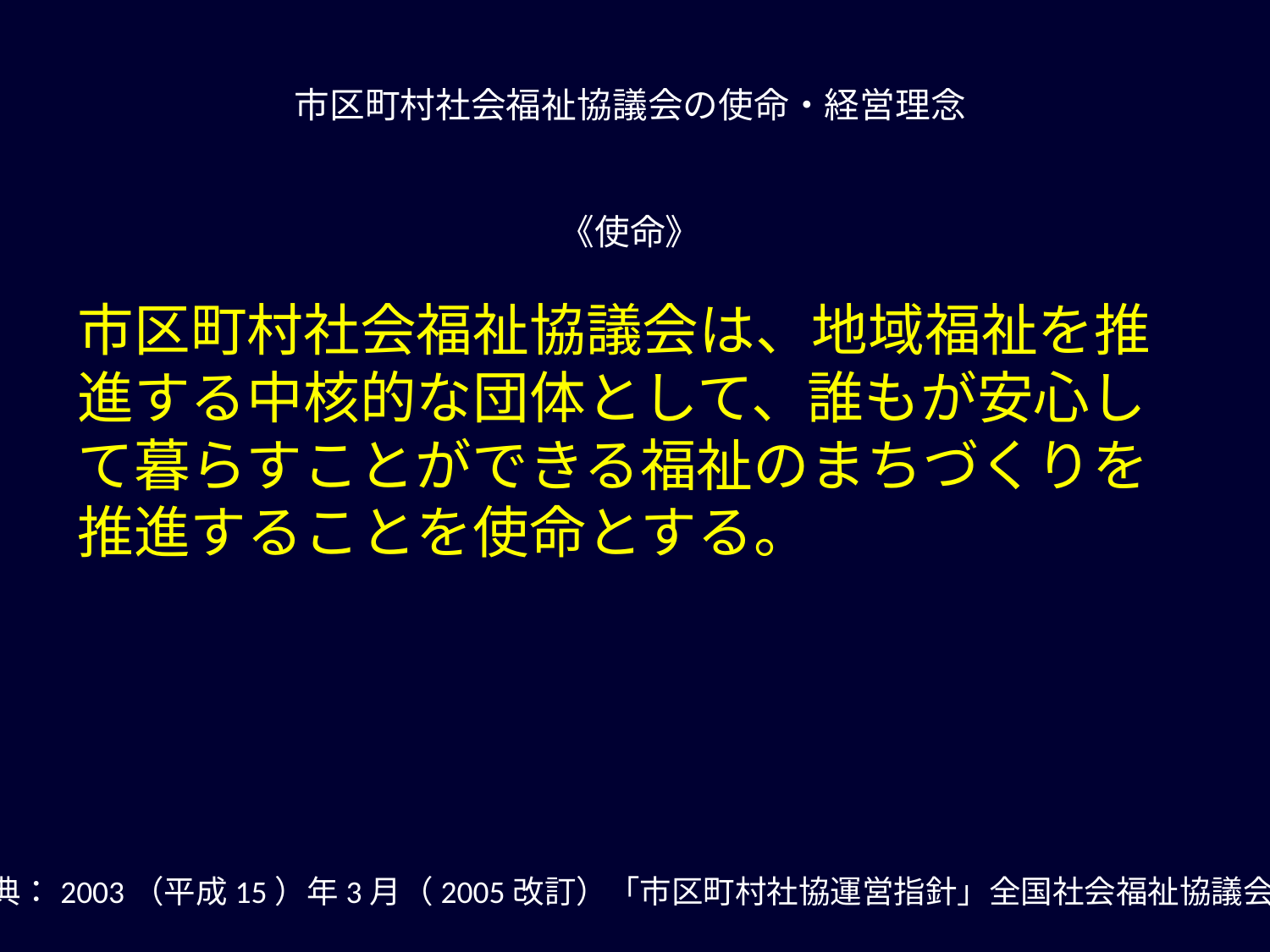

市区町村社会福祉協議会の使命・経営理念

《使命》

市区町村社会福祉協議会は、地域福祉を推進する中核的な団体として、誰もが安心して暮らすことができる福祉のまちづくりを推進することを使命とする。
出典：2003（平成15）年3月（2005改訂）「市区町村社協運営指針」全国社会福祉協議会